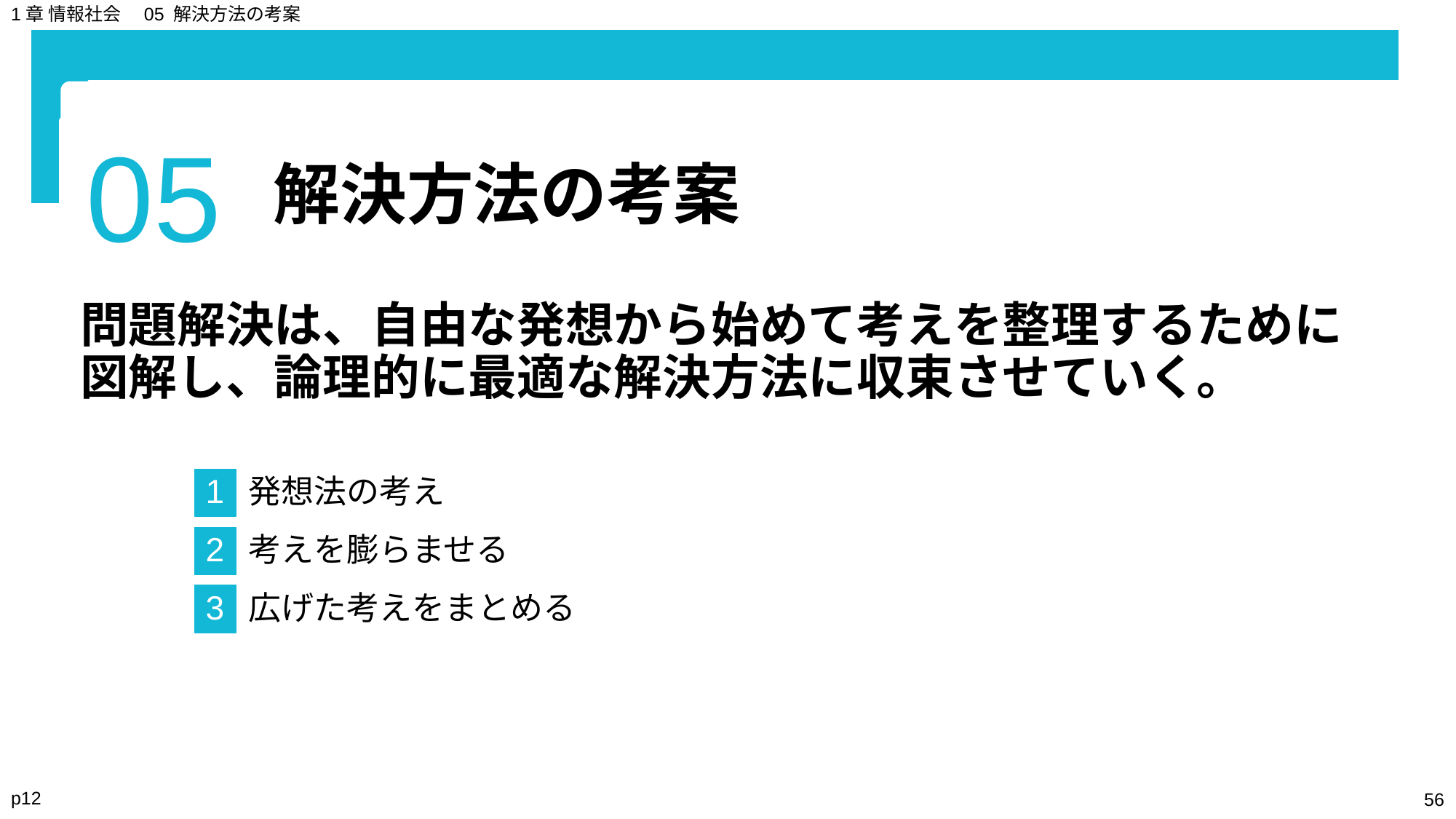

1章 情報社会　05 解決方法の考案

05
# 解決方法の考案
問題解決は、自由な発想から始めて考えを整理するために図解し、論理的に最適な解決方法に収束させていく。

1
発想法の考え
2
考えを膨らませる
3
広げた考えをまとめる
p12
56